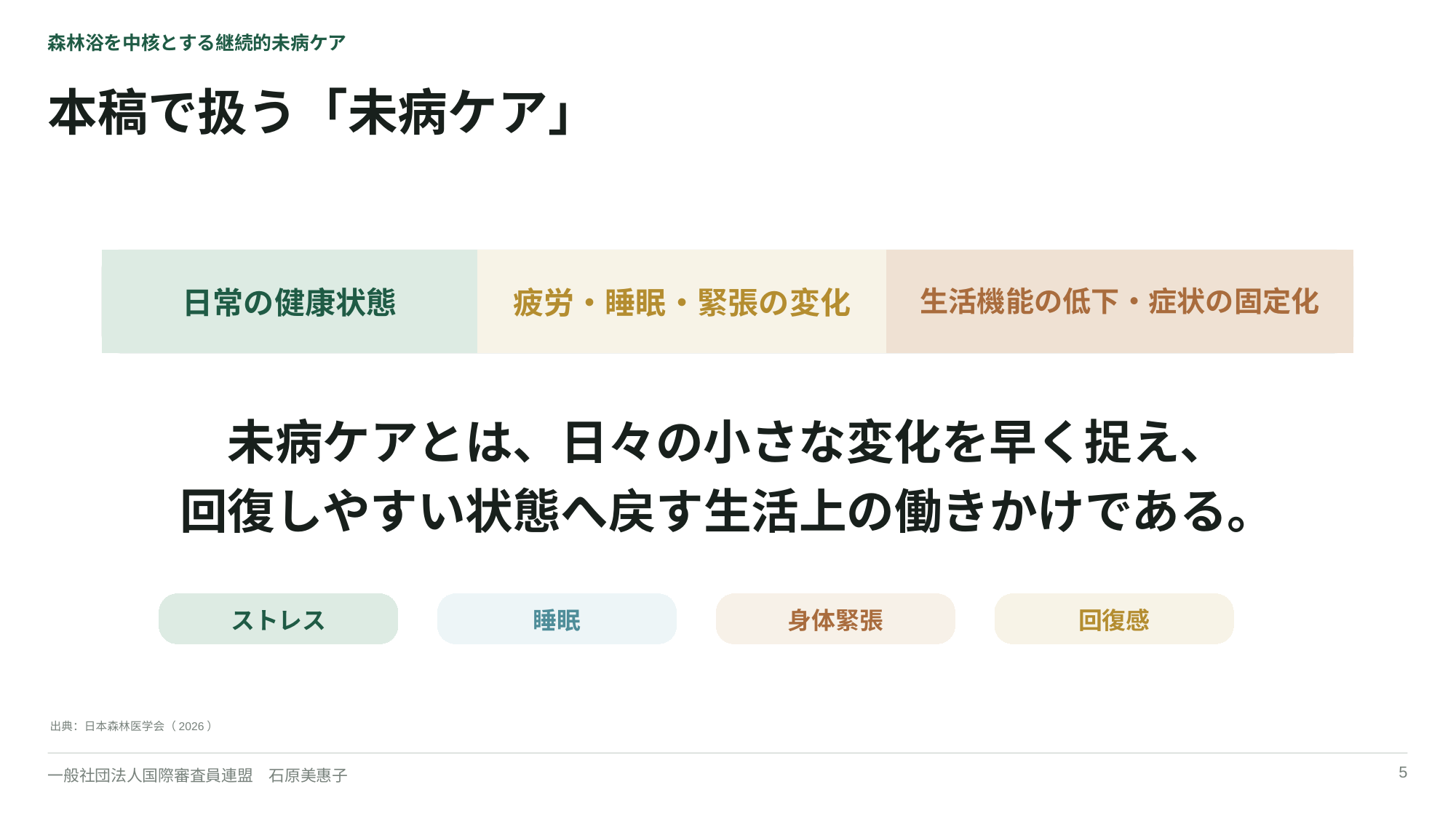

森林浴を中核とする継続的未病ケア
本稿で扱う「未病ケア」

日常の健康状態
疲労・睡眠・緊張の変化
生活機能の低下・症状の固定化
未病ケアとは、日々の小さな変化を早く捉え、
回復しやすい状態へ戻す生活上の働きかけである。

ストレス
睡眠
身体緊張
回復感
出典：日本森林医学会（2026）

一般社団法人国際審査員連盟　石原美惠子
5